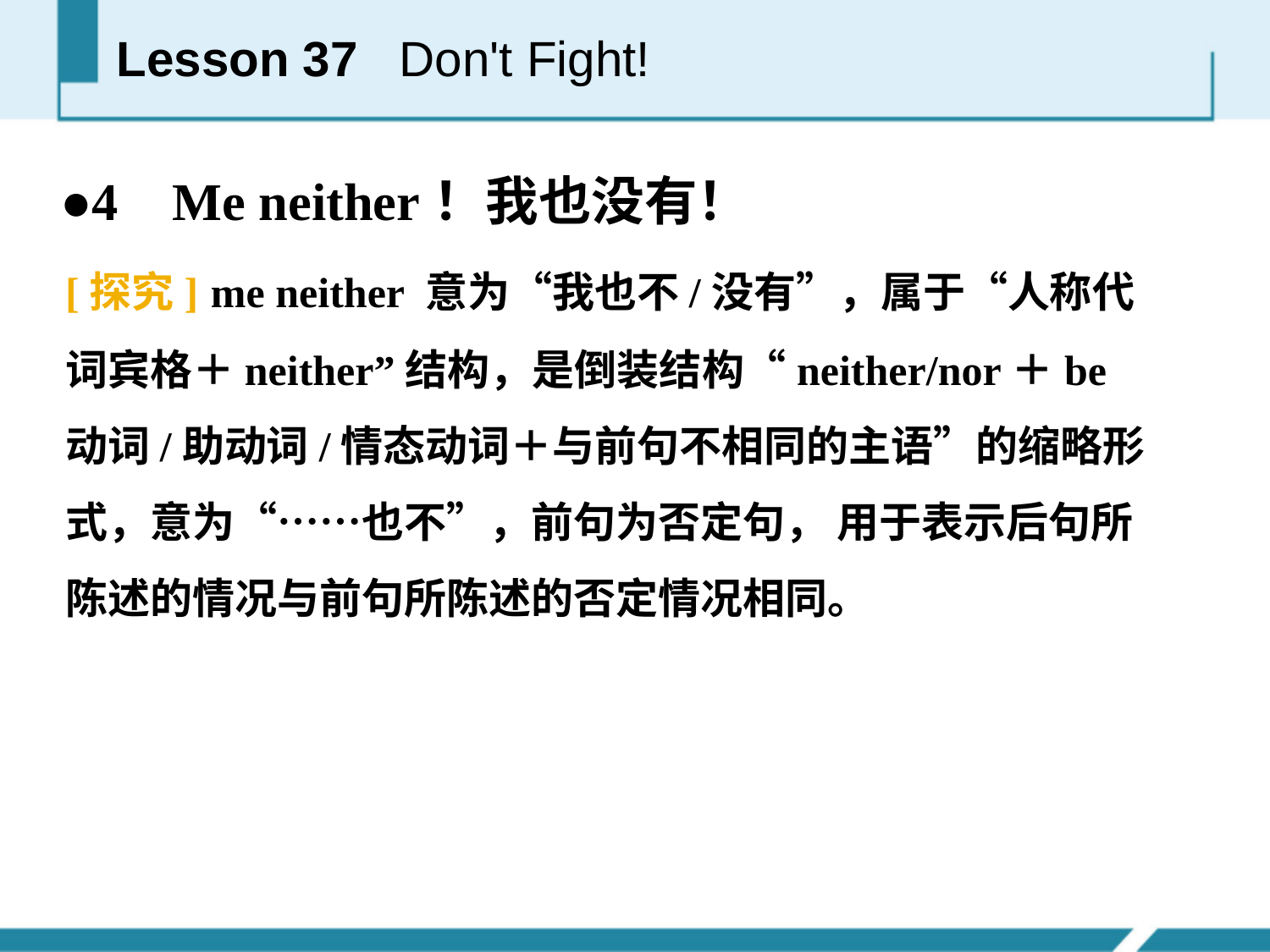

●4    Me neither！我也没有！
[探究] me neither 意为“我也不/没有”，属于“人称代词宾格＋neither”结构，是倒装结构“neither/nor＋be 动词/助动词/情态动词＋与前句不相同的主语”的缩略形式，意为“……也不”，前句为否定句， 用于表示后句所陈述的情况与前句所陈述的否定情况相同。